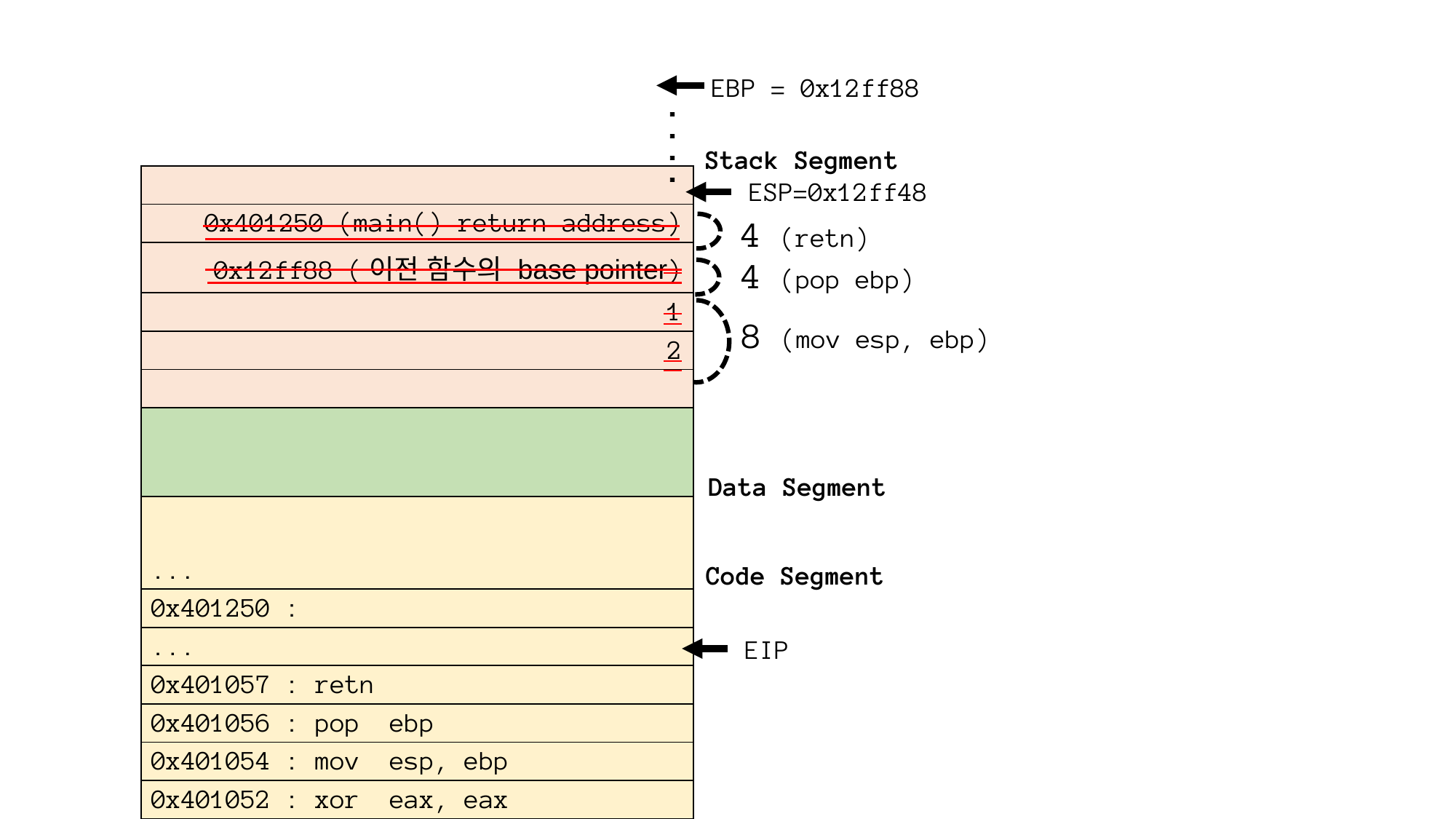

EBP = 0x12ff88
.
.
.
.
Stack Segment
|  |
| --- |
| 0x401250 (main() return address) |
| 0x12ff88 (이전 함수의 base pointer) |
| 1 |
| 2 |
|  |
|  |
| ... |
| 0x401250 : |
| ... |
| 0x401057 : retn |
| 0x401056 : pop ebp |
| 0x401054 : mov esp, ebp |
| 0x401052 : xor eax, eax |
| 0x40104f : add esp, 8 |
| 0x40104a : call 0x401067 //printf() |
| ... |
ESP=0x12ff48
4 (retn)

4 (pop ebp)

8 (mov esp, ebp)
Data Segment
Code Segment
EIP